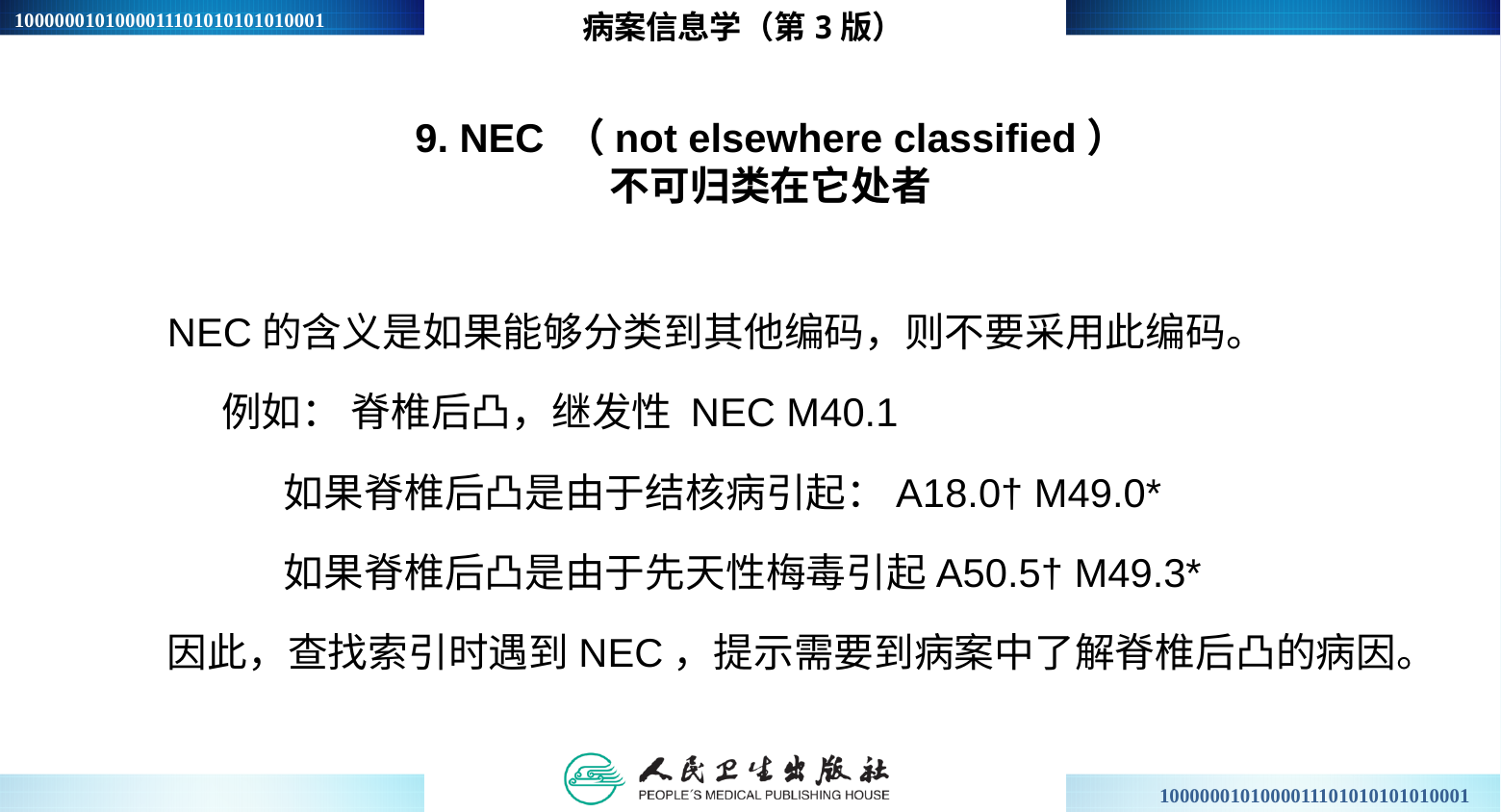

病案信息学（第3版）
# 9. NEC （not elsewhere classified） 不可归类在它处者
NEC的含义是如果能够分类到其他编码，则不要采用此编码。
     例如： 脊椎后凸，继发性 NEC M40.1
            如果脊椎后凸是由于结核病引起：A18.0† M49.0*
            如果脊椎后凸是由于先天性梅毒引起A50.5† M49.3*
因此，查找索引时遇到NEC，提示需要到病案中了解脊椎后凸的病因。